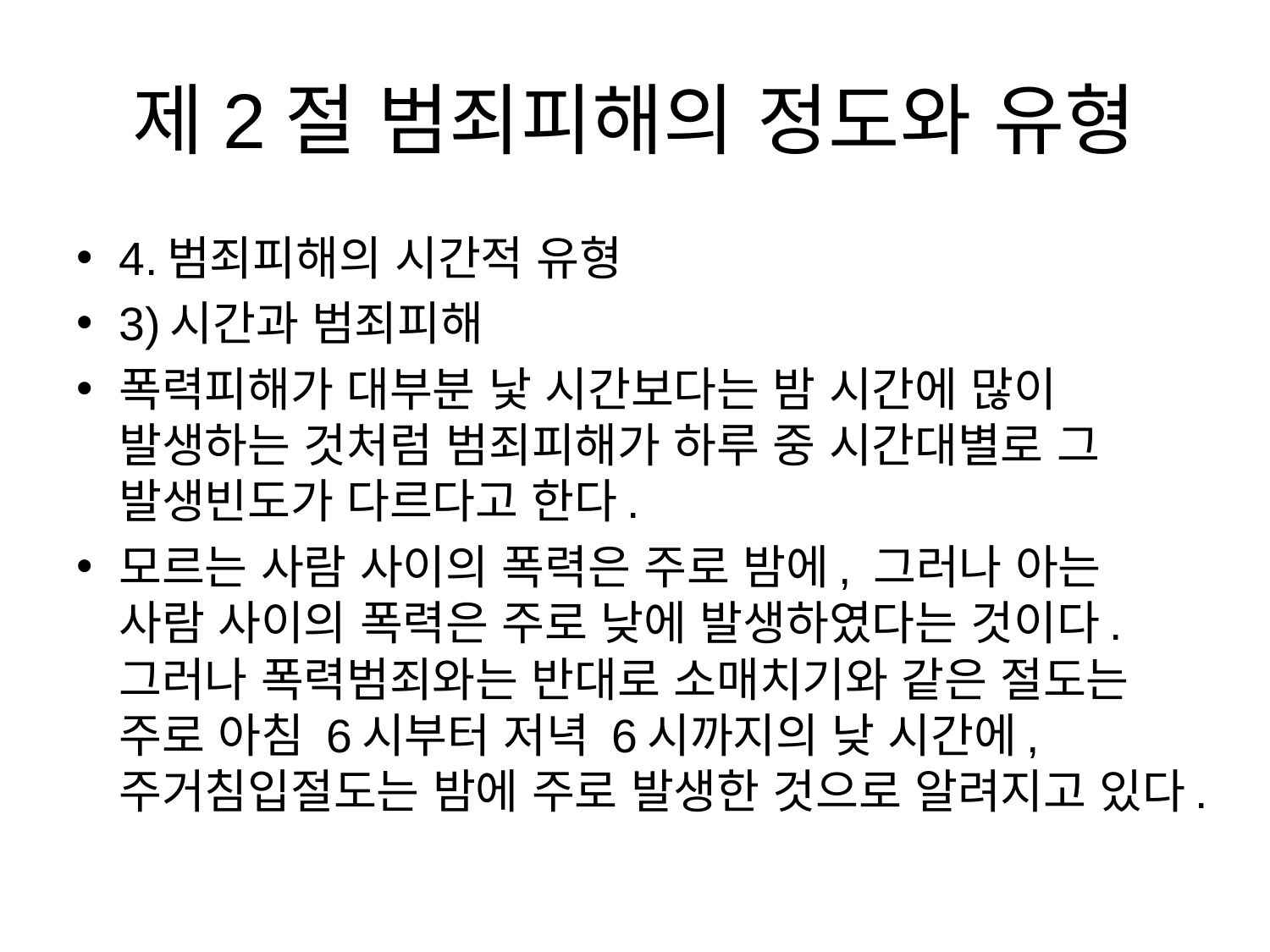

# 제2절 범죄피해의 정도와 유형
4.범죄피해의 시간적 유형
3)시간과 범죄피해
폭력피해가 대부분 낯 시간보다는 밤 시간에 많이 발생하는 것처럼 범죄피해가 하루 중 시간대별로 그 발생빈도가 다르다고 한다.
모르는 사람 사이의 폭력은 주로 밤에, 그러나 아는 사람 사이의 폭력은 주로 낮에 발생하였다는 것이다. 그러나 폭력범죄와는 반대로 소매치기와 같은 절도는 주로 아침 6시부터 저녁 6시까지의 낮 시간에, 주거침입절도는 밤에 주로 발생한 것으로 알려지고 있다.